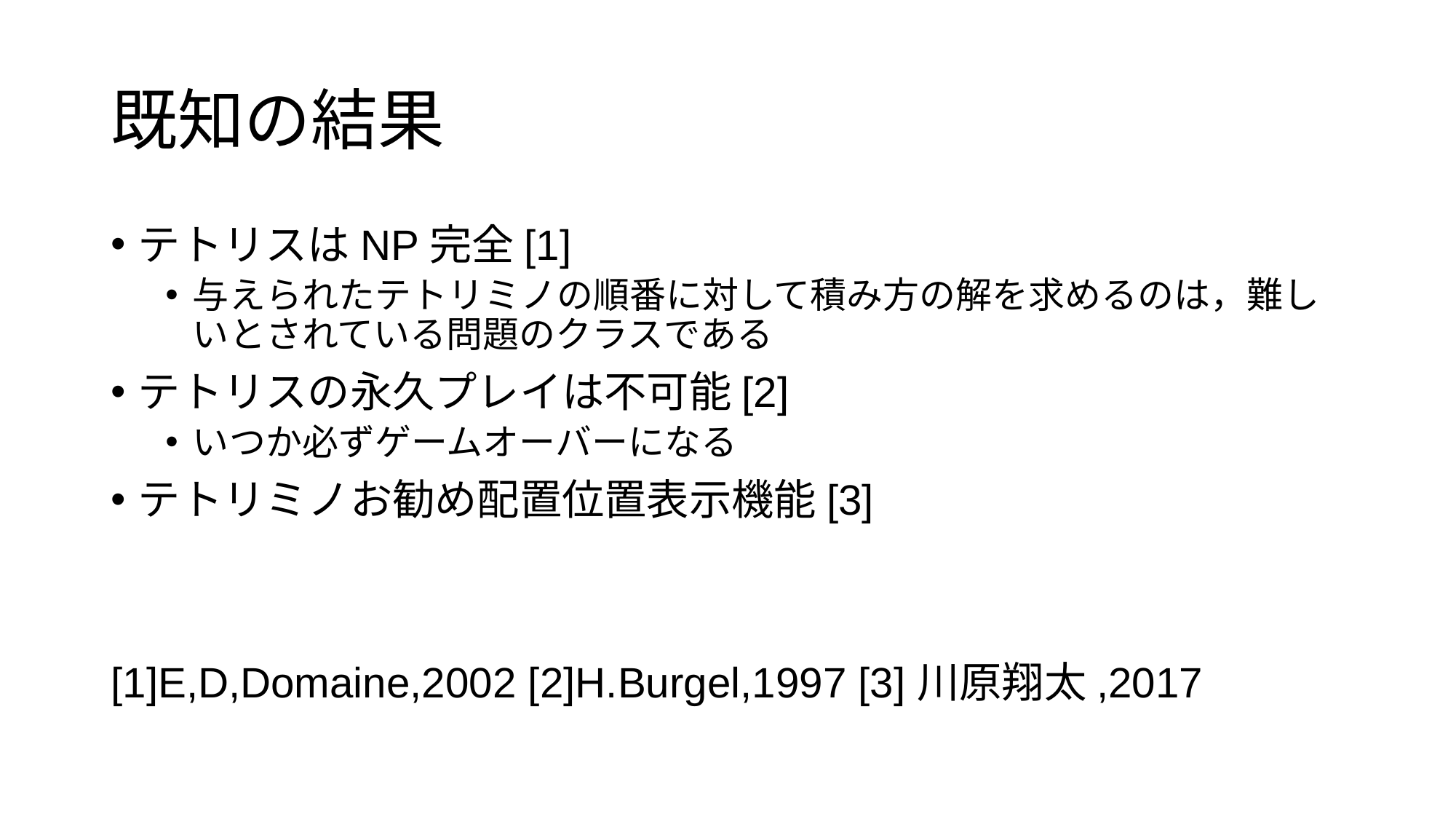

# 既知の結果
テトリスはNP完全[1]
与えられたテトリミノの順番に対して積み方の解を求めるのは，難しいとされている問題のクラスである
テトリスの永久プレイは不可能[2]
いつか必ずゲームオーバーになる
テトリミノお勧め配置位置表示機能[3]

[1]E,D,Domaine,2002 [2]H.Burgel,1997 [3]川原翔太,2017